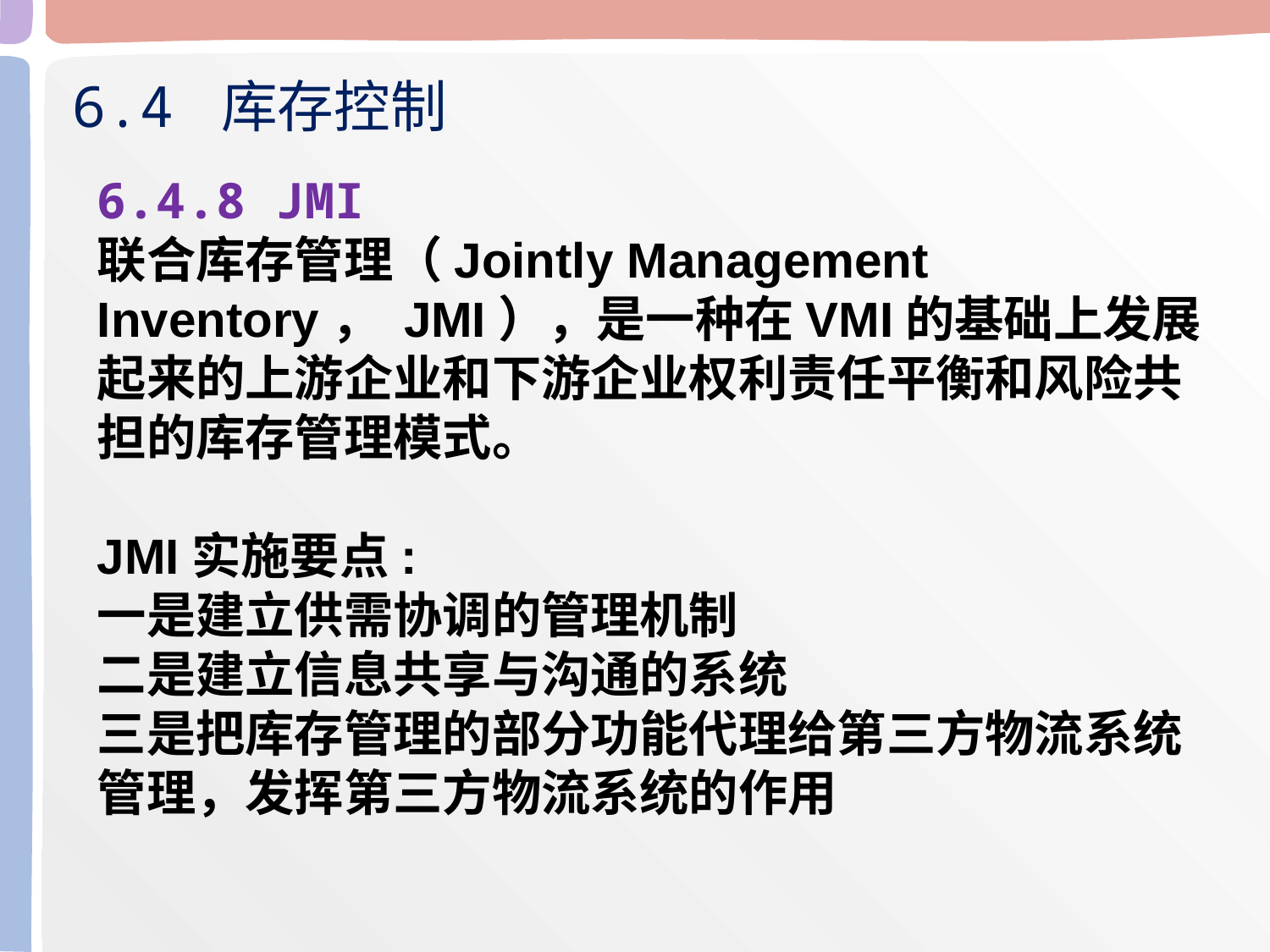

6.4 库存控制
6.4.8 JMI
联合库存管理（Jointly Management Inventory， JMI），是一种在VMI的基础上发展起来的上游企业和下游企业权利责任平衡和风险共担的库存管理模式。

JMI实施要点:
一是建立供需协调的管理机制
二是建立信息共享与沟通的系统
三是把库存管理的部分功能代理给第三方物流系统管理，发挥第三方物流系统的作用